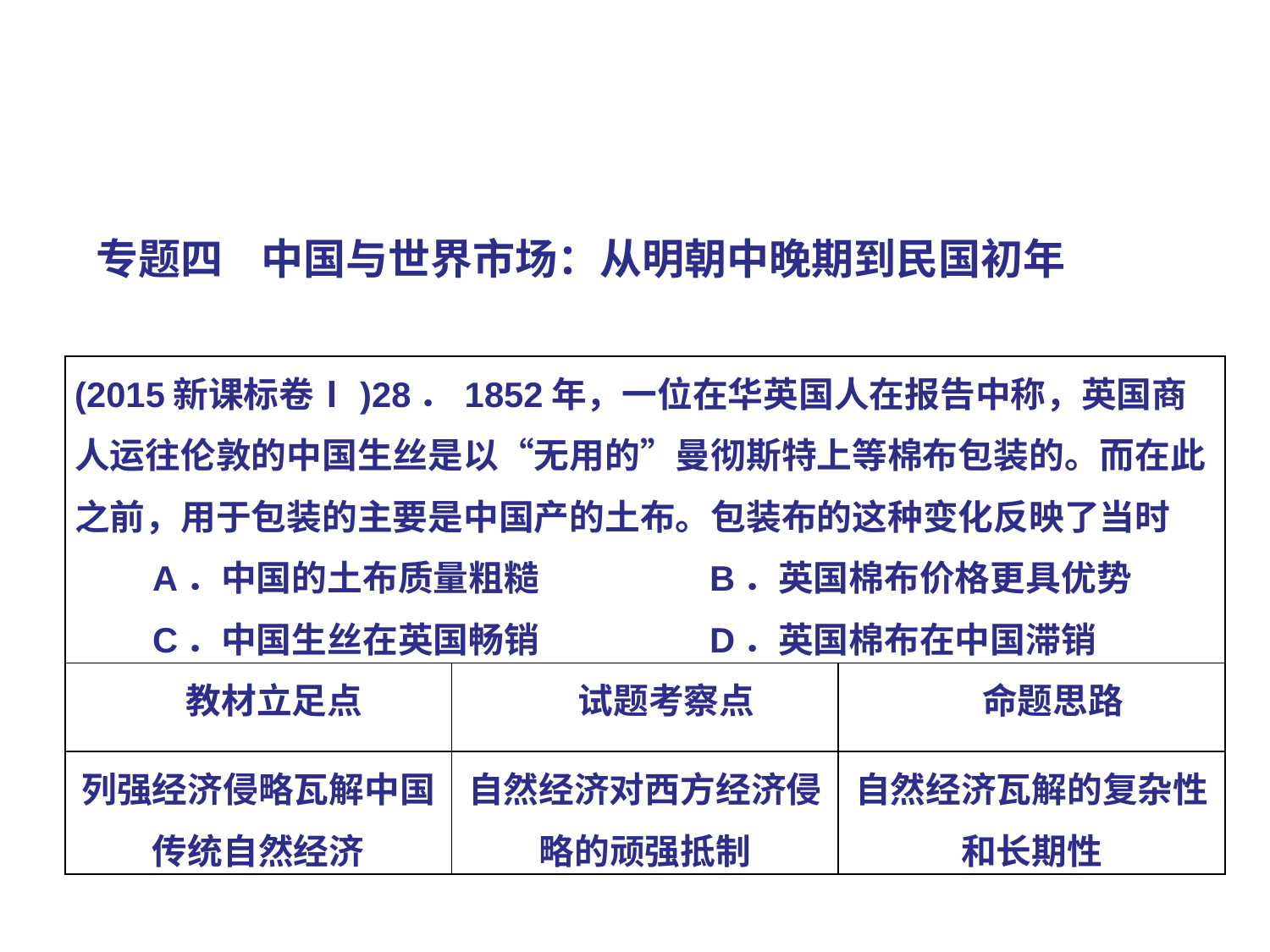

专题四    中国与世界市场：从明朝中晚期到民国初年

| (2015新课标卷Ⅰ)28．1852年，一位在华英国人在报告中称，英国商人运往伦敦的中国生丝是以“无用的”曼彻斯特上等棉布包装的。而在此之前，用于包装的主要是中国产的土布。包装布的这种变化反映了当时 A．中国的土布质量粗糙 B．英国棉布价格更具优势 C．中国生丝在英国畅销 D．英国棉布在中国滞销 |  |  |
| --- | --- | --- |
| 教材立足点 | 试题考察点 | 命题思路 |
| 列强经济侵略瓦解中国传统自然经济 | 自然经济对西方经济侵略的顽强抵制 | 自然经济瓦解的复杂性和长期性 |